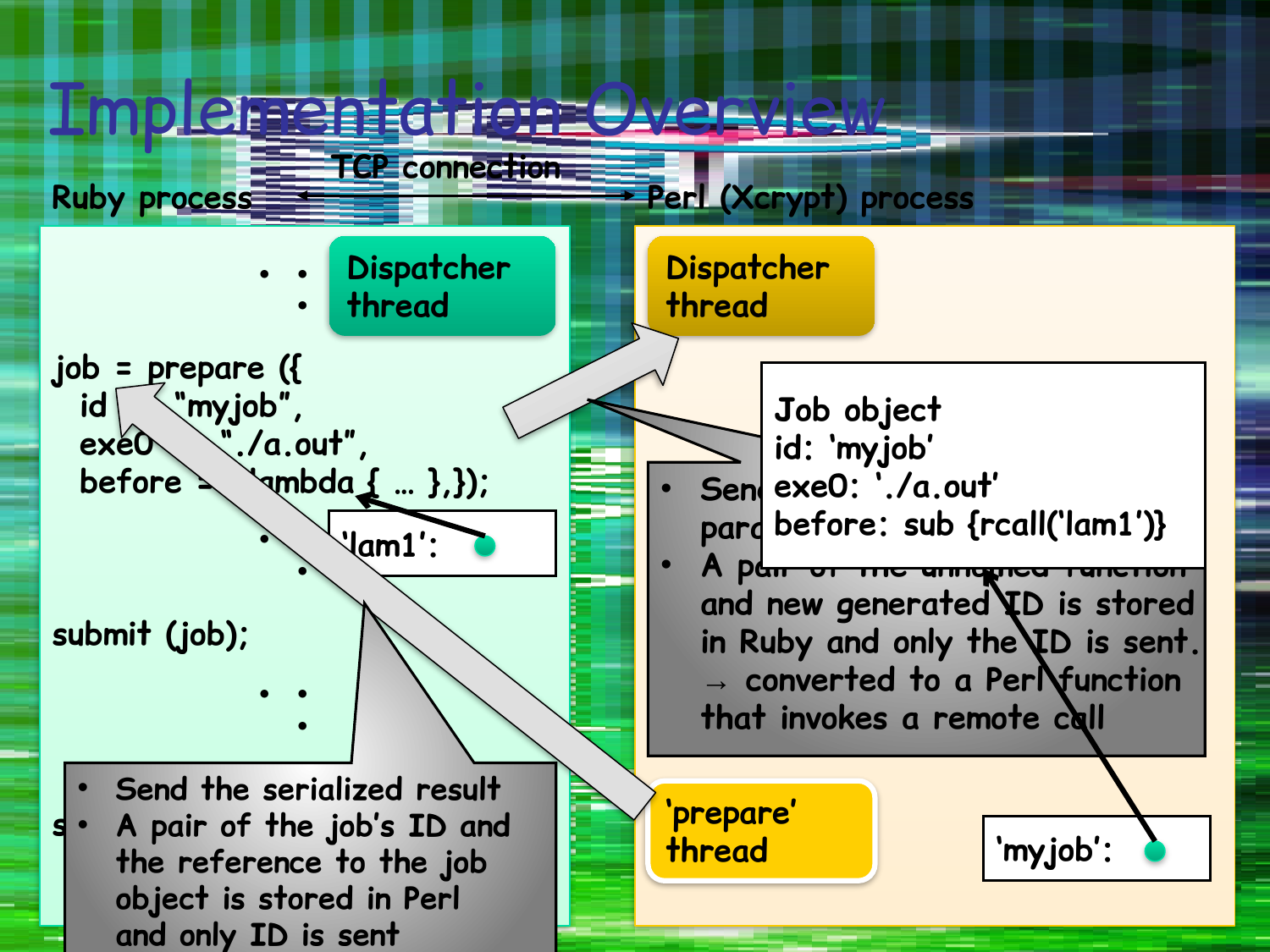

# Implementation Overview
TCP connection
Ruby process
Perl (Xcrypt) process

job = prepare ({
  id => “myjob”,
  exe0 => “./a.out”,
  before => lambda { … },});

submit (job);

sync (job);

Dispatcher
thread
Dispatcher
thread
・・・

Job object
id: ‘myjob’
exe0: ‘./a.out’
before: sub {rcall(‘lam1’)}
Send function name serialized
parameters
A pair of the unnamed function
and new generated ID is stored
in Ruby and only the ID is sent.
→ converted to a Perl function
that invokes a remote call
‘lam1’:

・・・

‘myjob’:

・・・
Send the serialized result
A pair of the job’s ID and
the reference to the job
object is stored in Perl
and only ID is sent
‘prepare’
thread